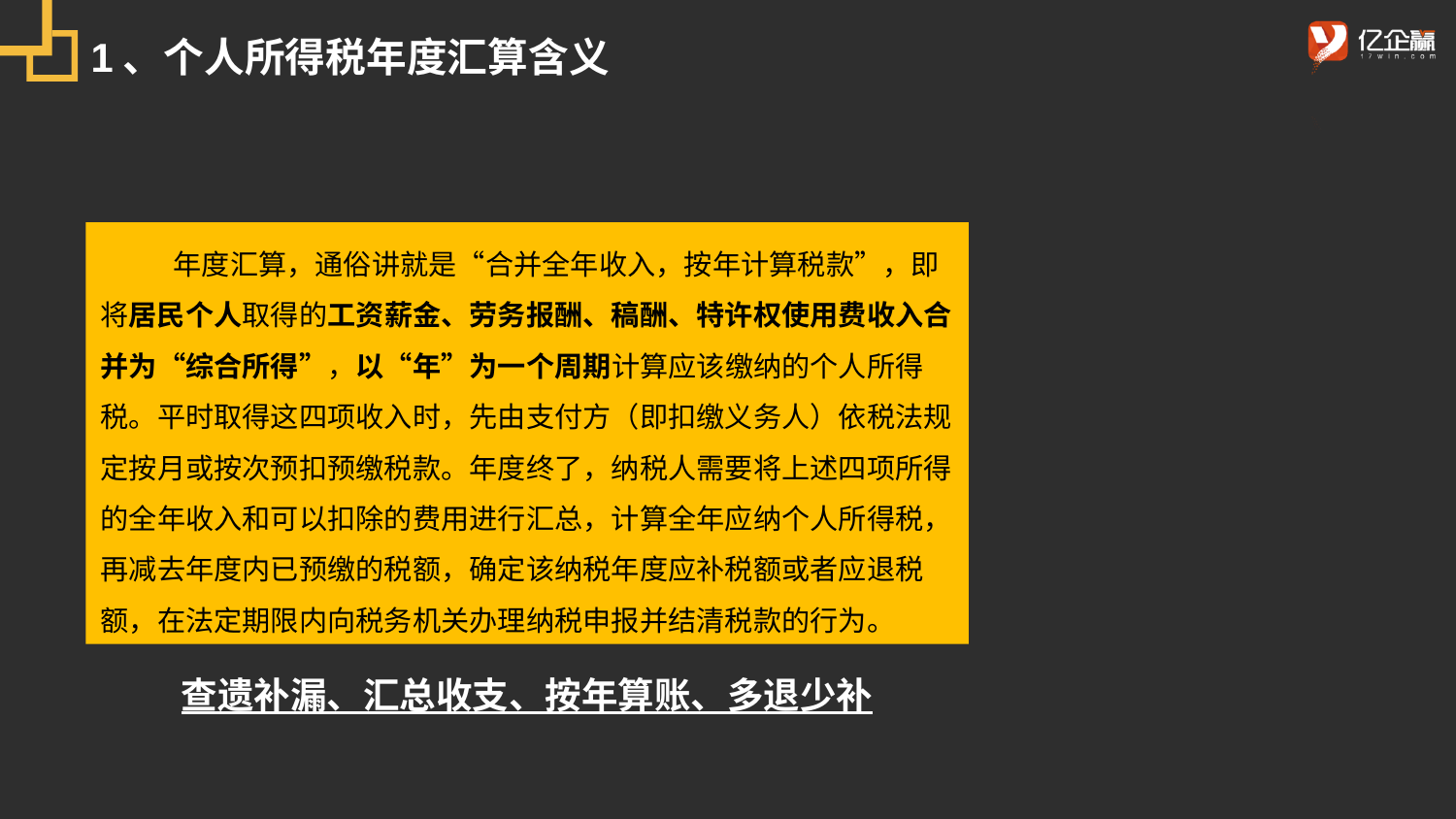

1、个人所得税年度汇算含义
年度汇算，通俗讲就是“合并全年收入，按年计算税款”，即将居民个人取得的工资薪金、劳务报酬、稿酬、特许权使用费收入合并为“综合所得”，以“年”为一个周期计算应该缴纳的个人所得税。平时取得这四项收入时，先由支付方（即扣缴义务人）依税法规定按月或按次预扣预缴税款。年度终了，纳税人需要将上述四项所得的全年收入和可以扣除的费用进行汇总，计算全年应纳个人所得税，再减去年度内已预缴的税额，确定该纳税年度应补税额或者应退税额，在法定期限内向税务机关办理纳税申报并结清税款的行为。
查遗补漏、汇总收支、按年算账、多退少补